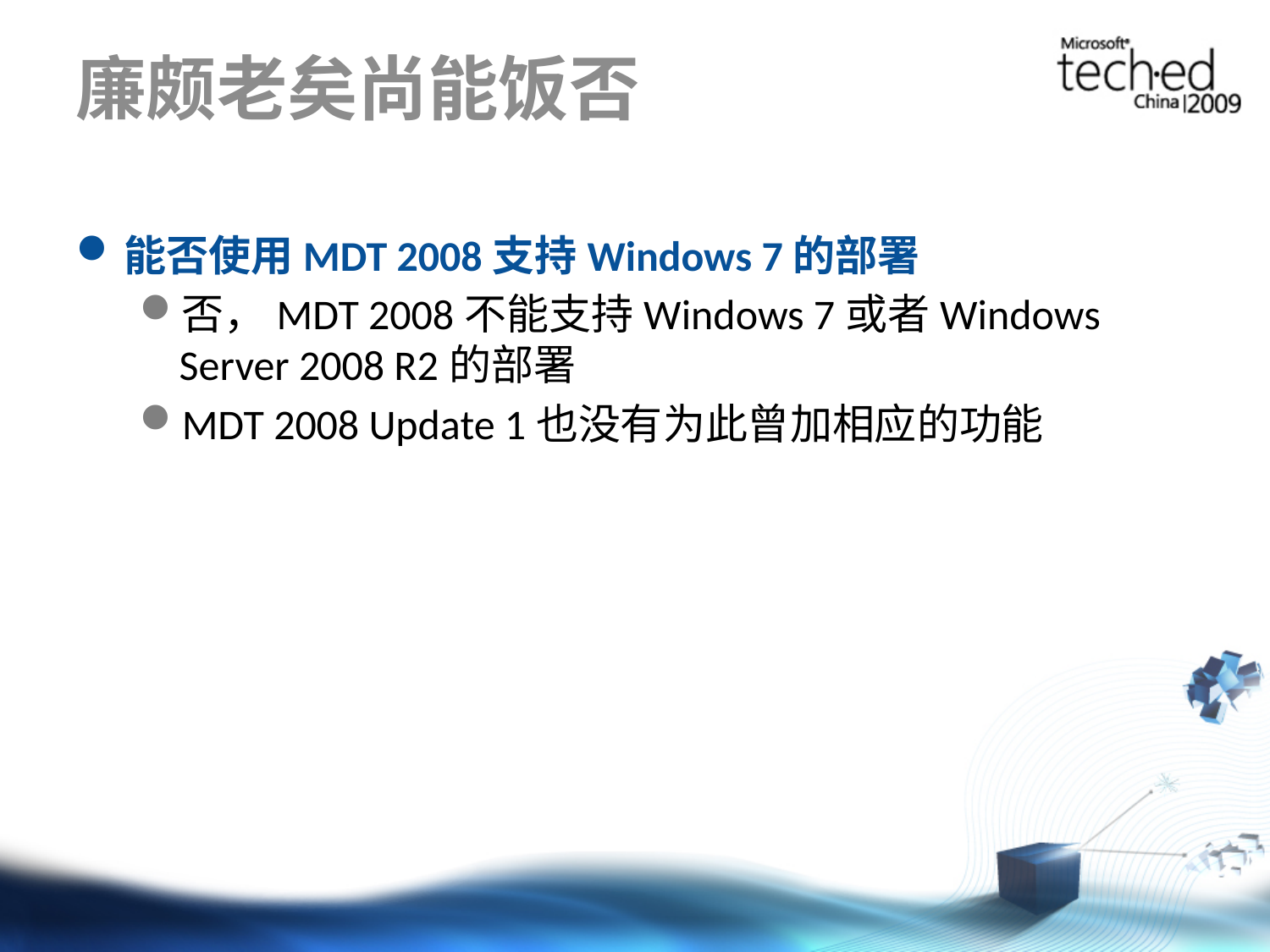

# 廉颇老矣尚能饭否
能否使用MDT 2008支持Windows 7的部署
否，MDT 2008不能支持Windows 7或者Windows Server 2008 R2的部署
MDT 2008 Update 1也没有为此曾加相应的功能